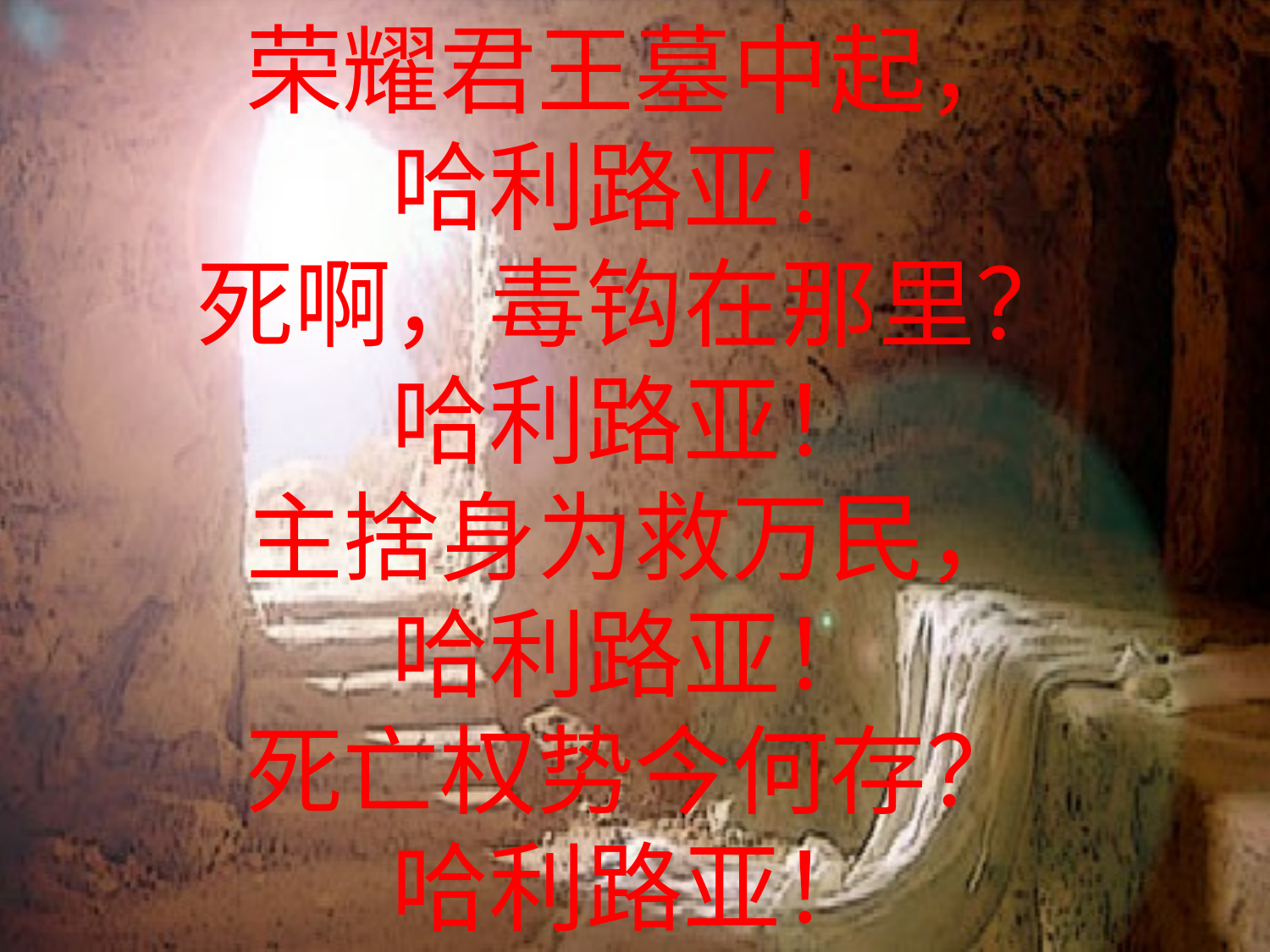

# 荣耀君王墓中起， 哈利路亚！ 死啊，毒钩在那里？ 哈利路亚！ 主捨身为救万民， 哈利路亚！ 死亡权势今何存？ 哈利路亚！